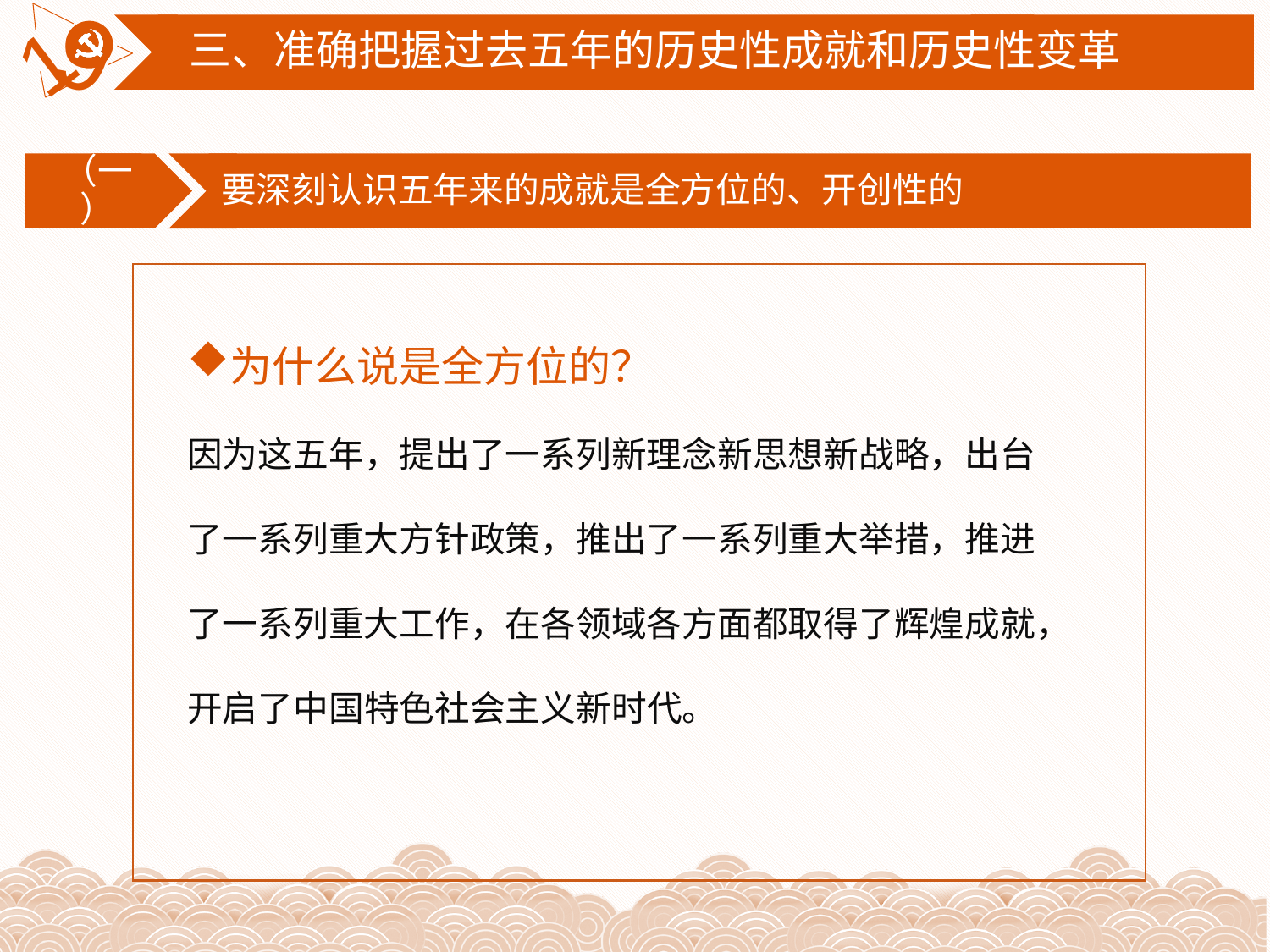

三、准确把握过去五年的历史性成就和历史性变革

（一）

要深刻认识五年来的成就是全方位的、开创性的

为什么说是全方位的？
因为这五年，提出了一系列新理念新思想新战略，出台了一系列重大方针政策，推出了一系列重大举措，推进了一系列重大工作，在各领域各方面都取得了辉煌成就，开启了中国特色社会主义新时代。